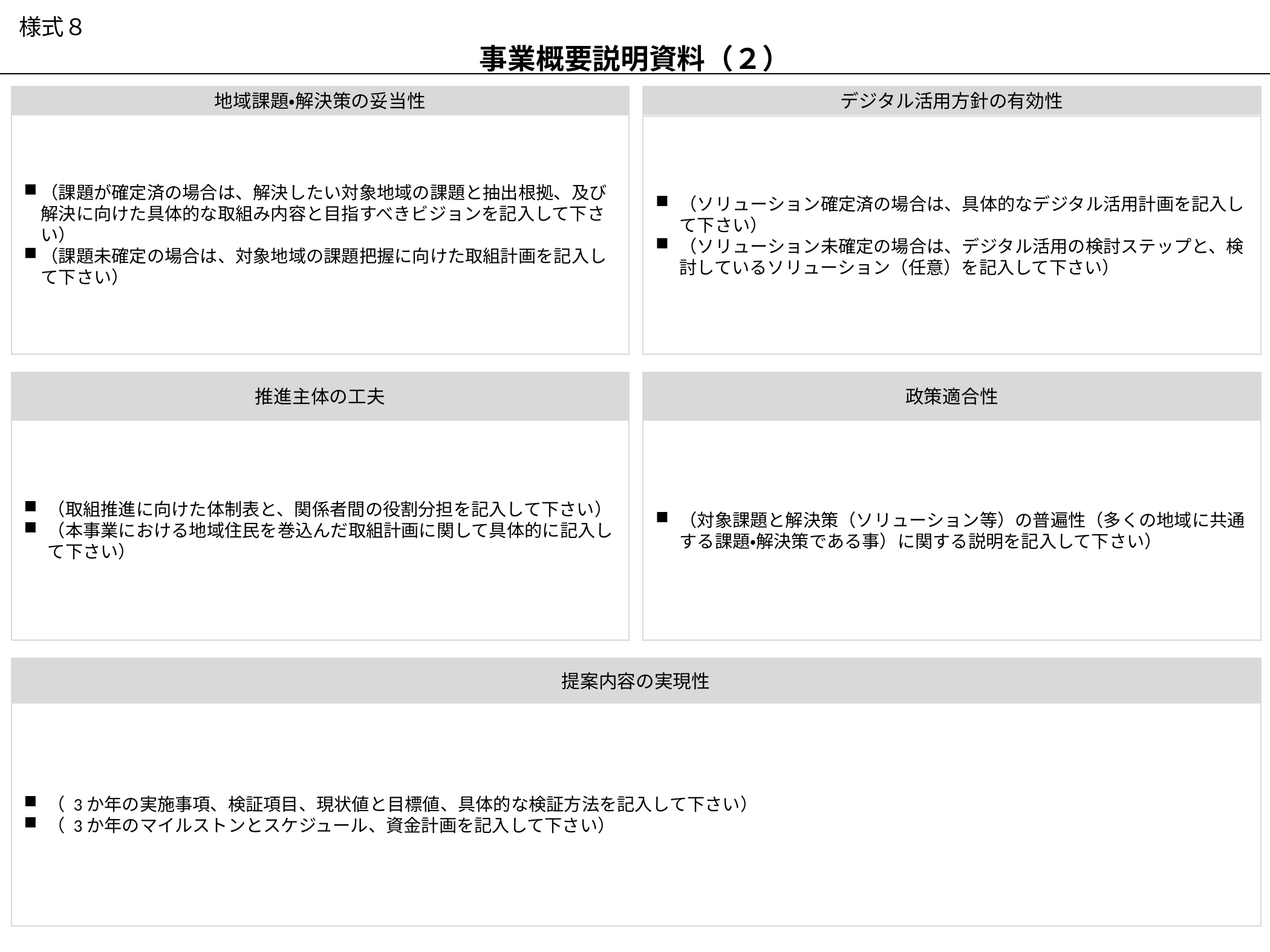

事業概要説明資料（２）
様式８
地域課題・解決策の妥当性
（課題が確定済の場合は、解決したい対象地域の課題と抽出根拠、及び解決に向けた具体的な取組み内容と目指すべきビジョンを記入して下さい）
（課題未確定の場合は、対象地域の課題把握に向けた取組計画を記入して下さい）
デジタル活用方針の有効性
（ソリューション確定済の場合は、具体的なデジタル活用計画を記入して下さい）
（ソリューション未確定の場合は、デジタル活用の検討ステップと、検討しているソリューション（任意）を記入して下さい）
推進主体の工夫
（取組推進に向けた体制表と、関係者間の役割分担を記入して下さい）
（本事業における地域住民を巻込んだ取組計画に関して具体的に記入して下さい）
政策適合性
（対象課題と解決策（ソリューション等）の普遍性（多くの地域に共通する課題・解決策である事）に関する説明を記入して下さい）
提案内容の実現性
（ 3か年の実施事項、検証項目、現状値と目標値、具体的な検証方法を記入して下さい）
（ 3か年のマイルストンとスケジュール、資金計画を記入して下さい）